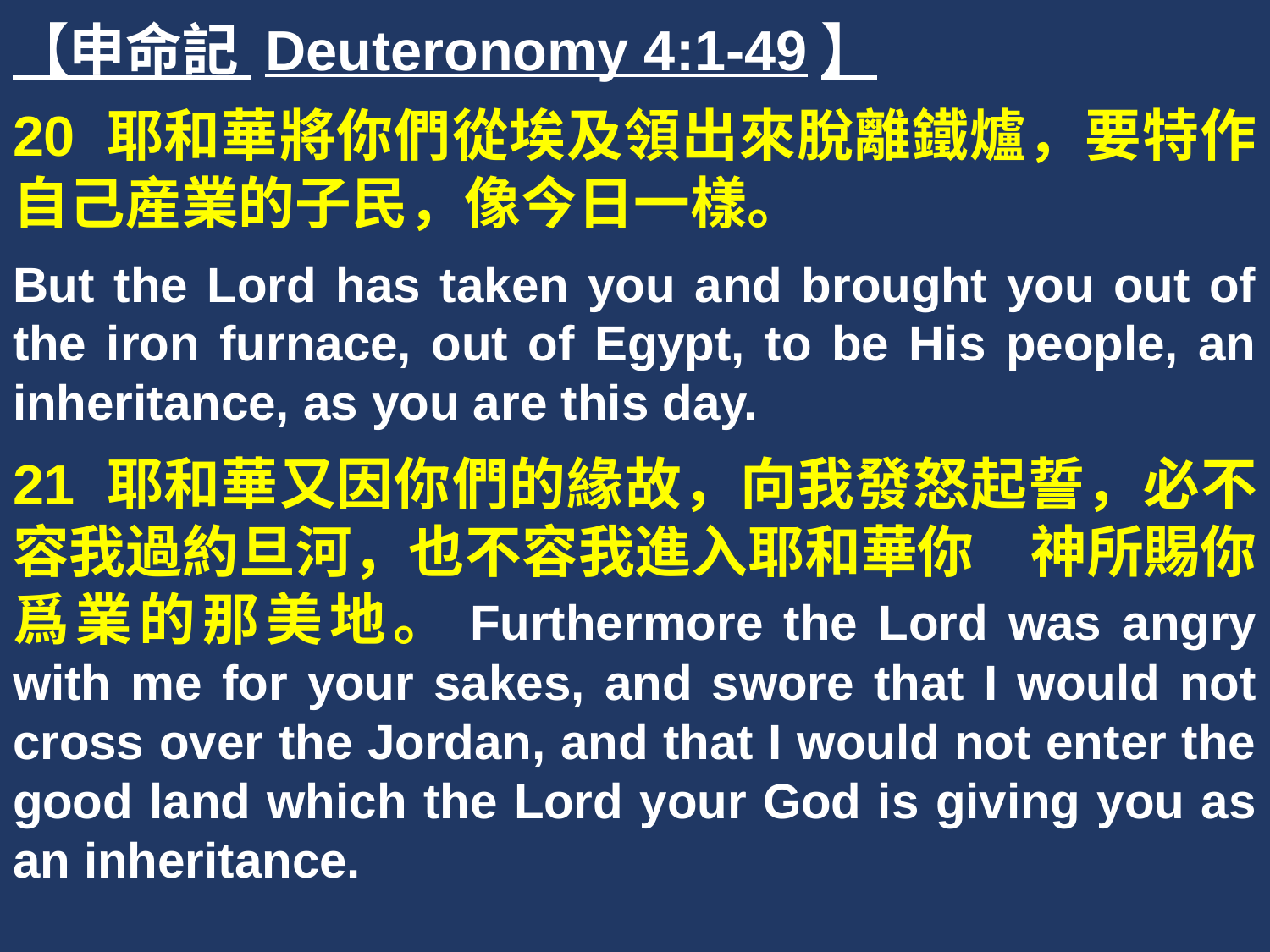

【申命記 Deuteronomy 4:1-49】
20 耶和華將你們從埃及領出來脫離鐵爐，要特作自己産業的子民，像今日一樣。
But the Lord has taken you and brought you out of the iron furnace, out of Egypt, to be His people, an inheritance, as you are this day.
21 耶和華又因你們的緣故，向我發怒起誓，必不容我過約旦河，也不容我進入耶和華你　神所賜你爲業的那美地。Furthermore the Lord was angry with me for your sakes, and swore that I would not cross over the Jordan, and that I would not enter the good land which the Lord your God is giving you as an inheritance.